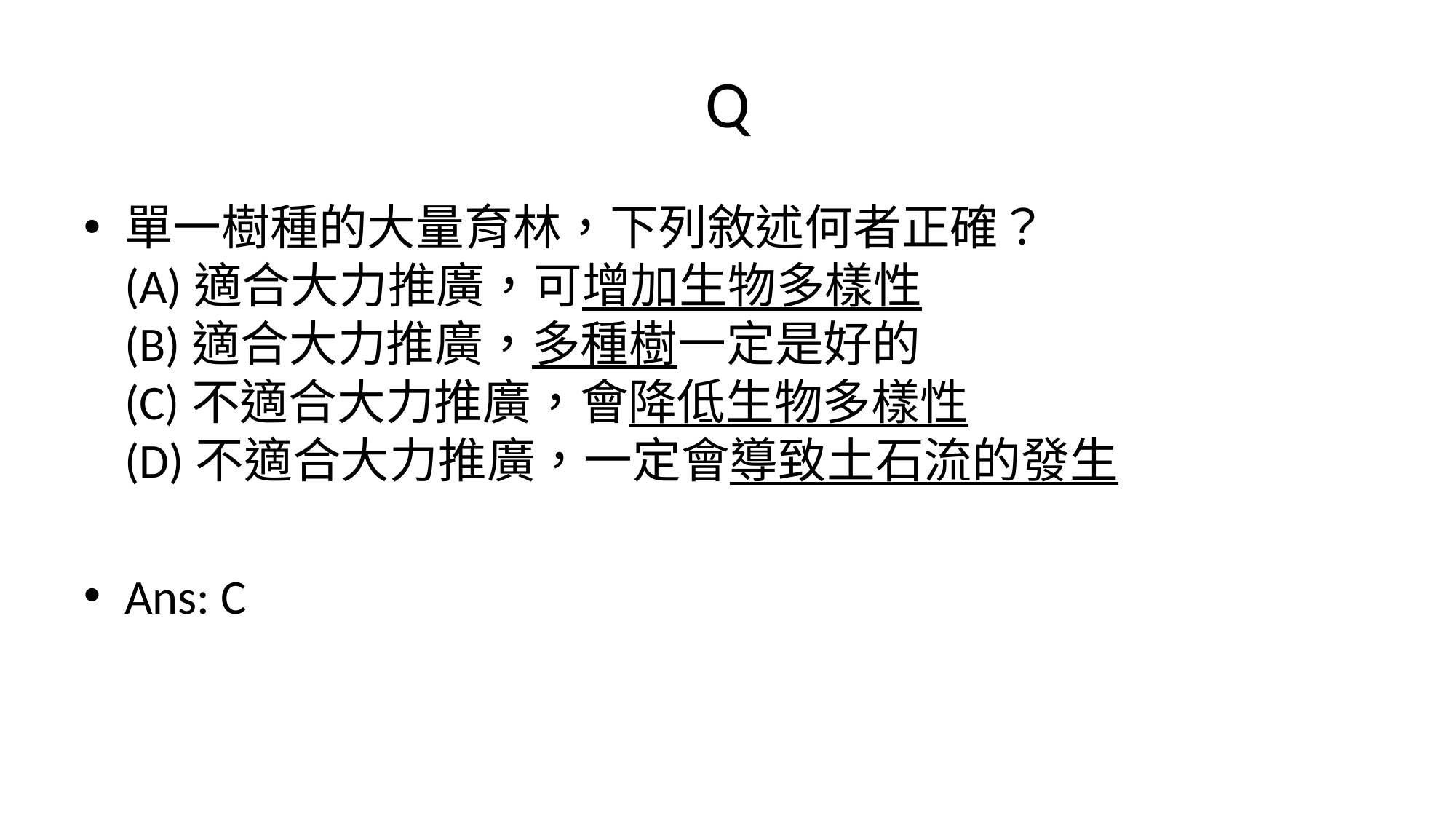

# Q
單一樹種的大量育林，下列敘述何者正確？　
(A)適合大力推廣，可增加生物多樣性　
(B)適合大力推廣，多種樹一定是好的　
(C)不適合大力推廣，會降低生物多樣性　
(D)不適合大力推廣，一定會導致土石流的發生

Ans: C